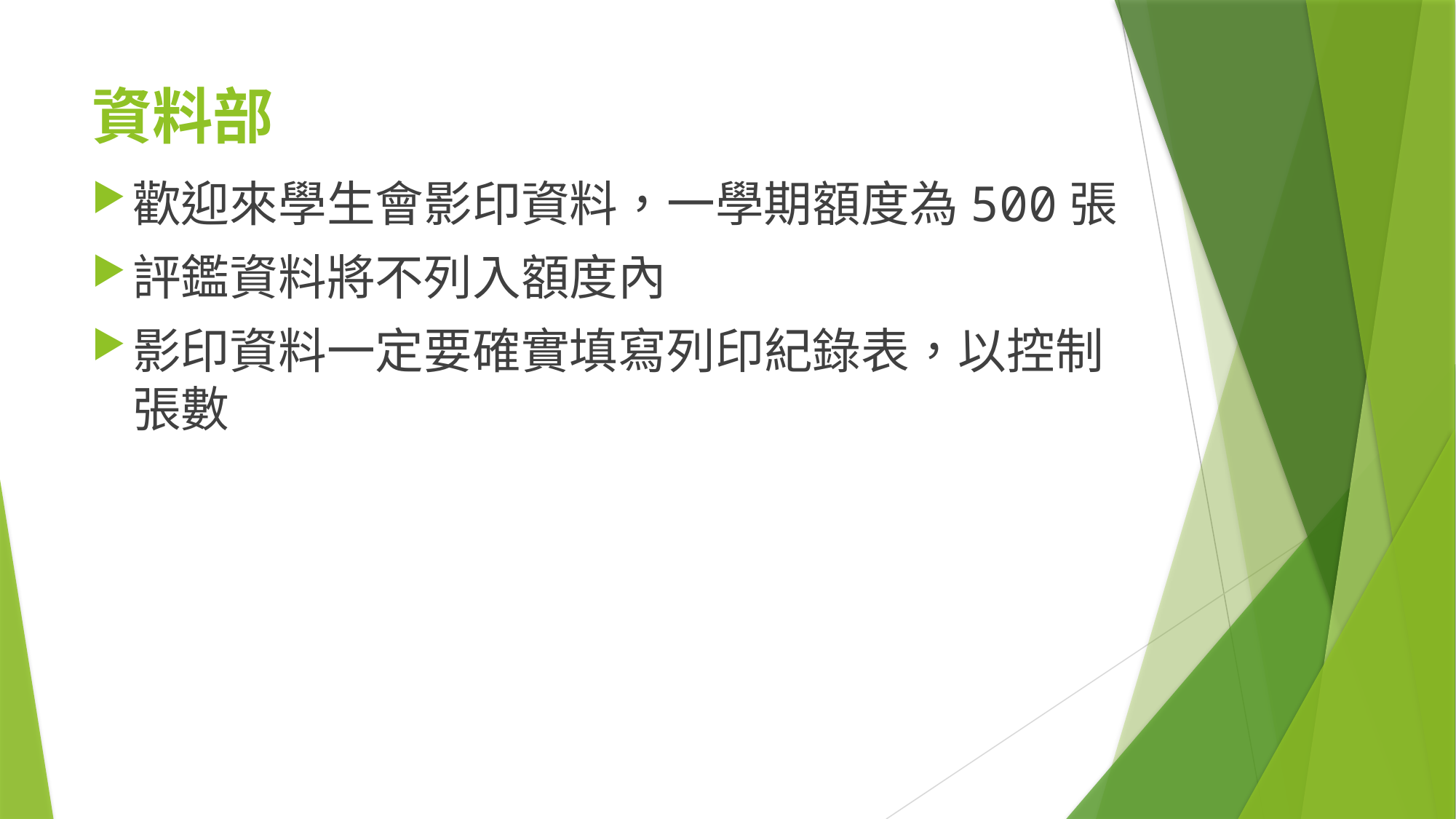

# 資料部
歡迎來學生會影印資料，一學期額度為500張
評鑑資料將不列入額度內
影印資料一定要確實填寫列印紀錄表，以控制張數